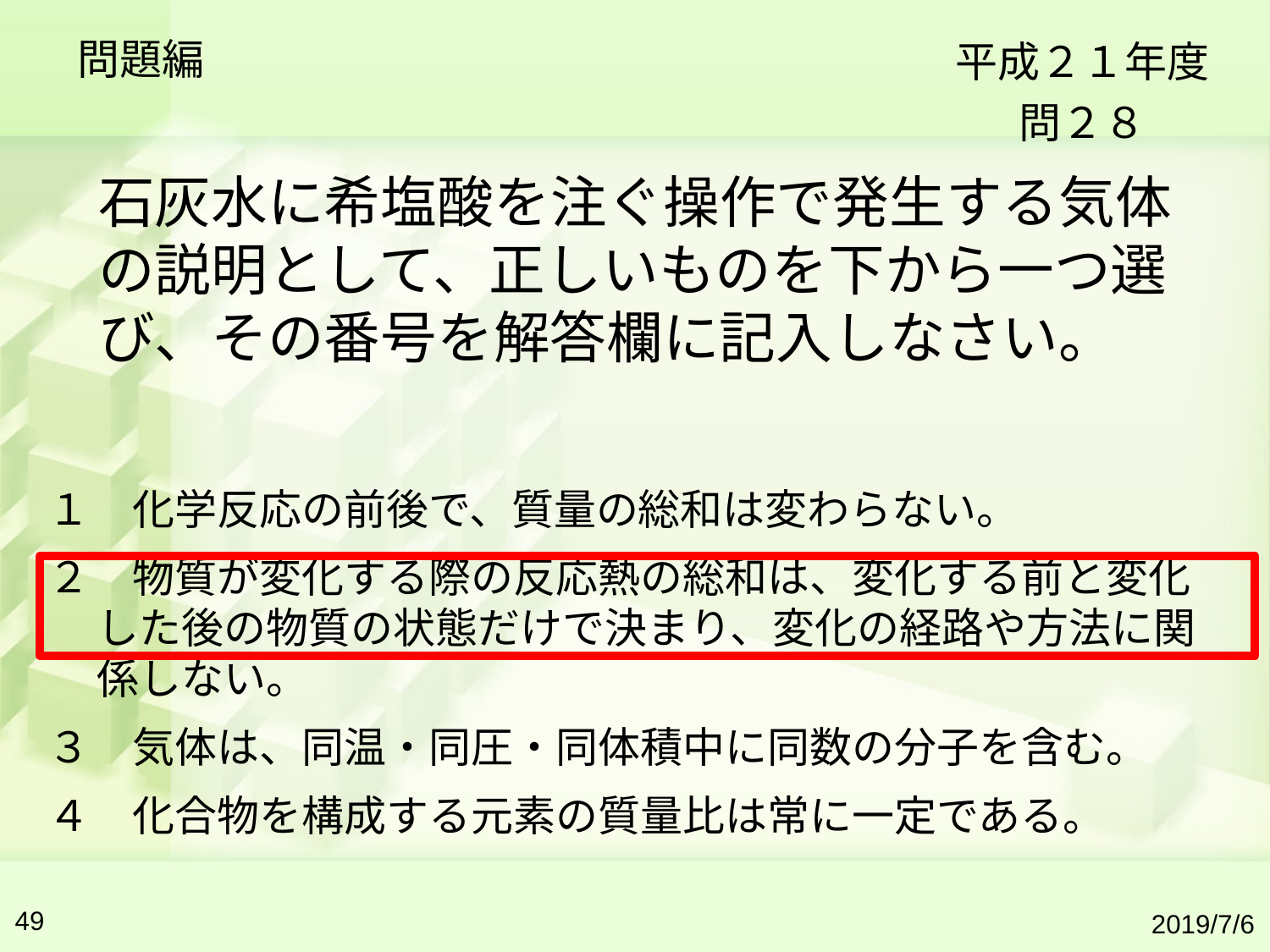

問題編
平成２１年度
問２８
石灰水に希塩酸を注ぐ操作で発生する気体の説明として、正しいものを下から一つ選び、その番号を解答欄に記入しなさい。
１　化学反応の前後で、質量の総和は変わらない。
２　物質が変化する際の反応熱の総和は、変化する前と変化した後の物質の状態だけで決まり、変化の経路や方法に関係しない。
３　気体は、同温・同圧・同体積中に同数の分子を含む。
４　化合物を構成する元素の質量比は常に一定である。

49
2019/7/6